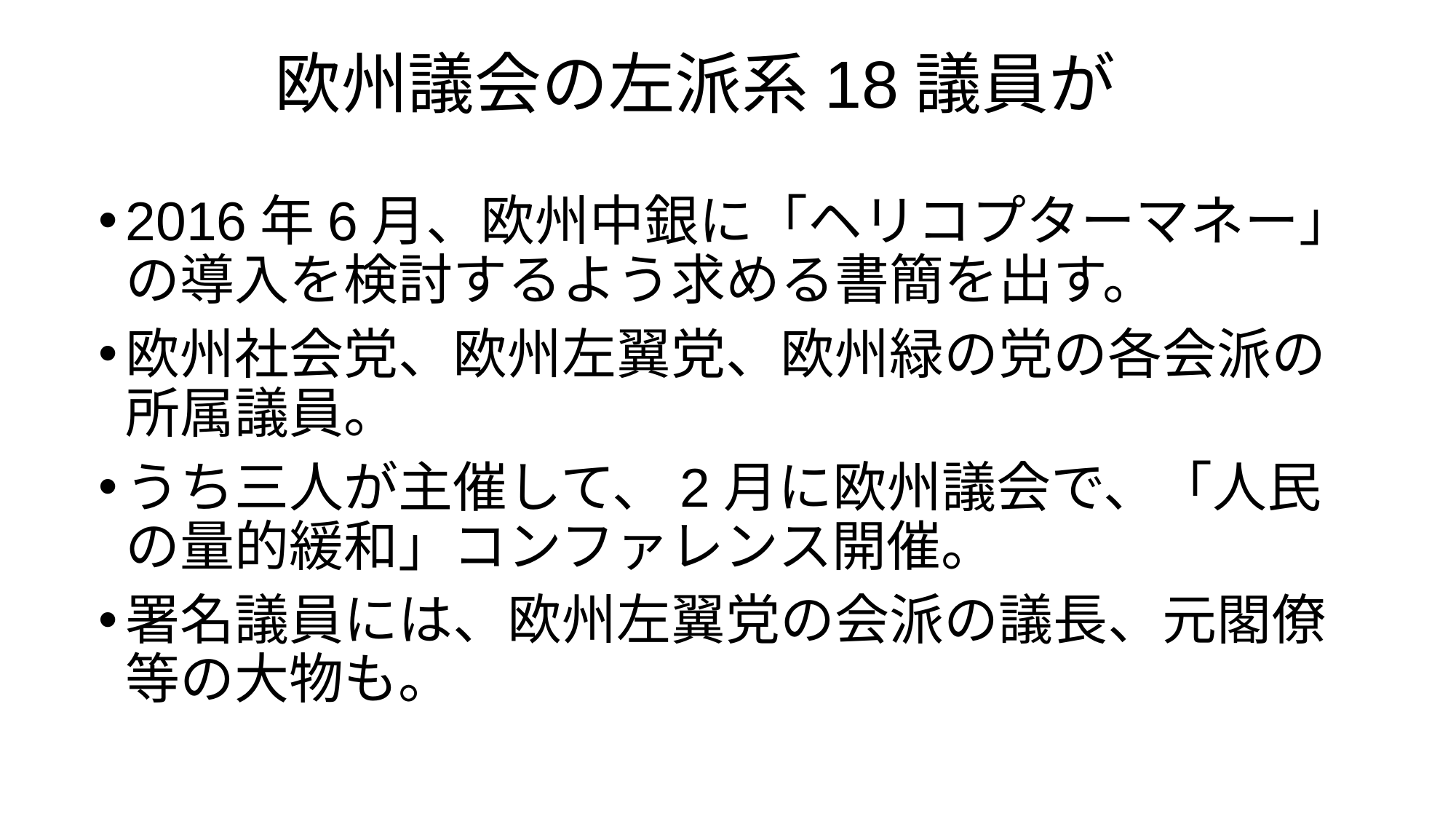

# 欧州議会の左派系18議員が
2016年6月、欧州中銀に「ヘリコプターマネー」の導入を検討するよう求める書簡を出す。
欧州社会党、欧州左翼党、欧州緑の党の各会派の所属議員。
うち三人が主催して、2月に欧州議会で、「人民の量的緩和」コンファレンス開催。
署名議員には、欧州左翼党の会派の議長、元閣僚等の大物も。